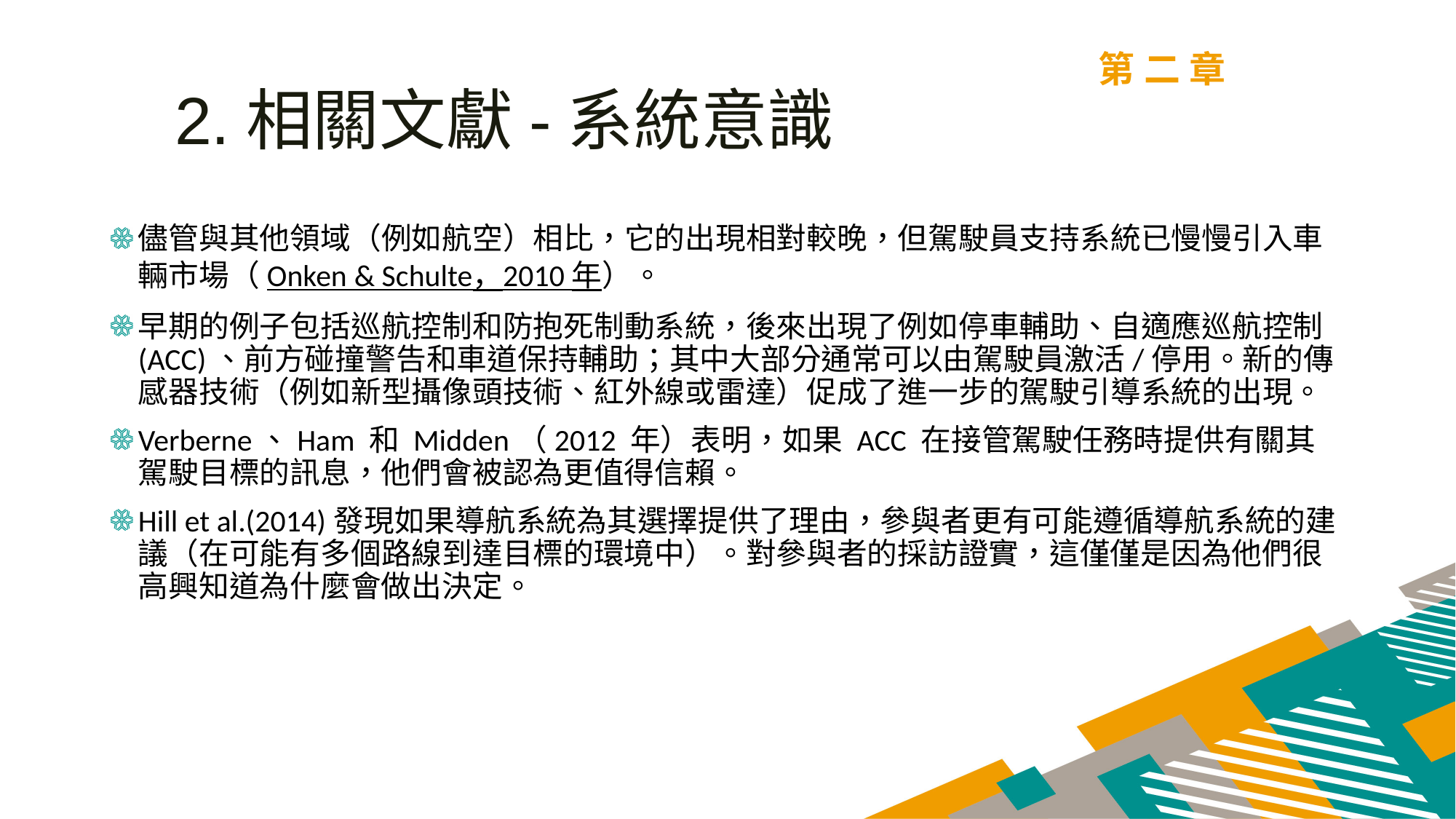

第二章
2.相關文獻-系統意識
儘管與其他領域（例如航空）相比，它的出現相對較晚，但駕駛員支持系統已慢慢引入車輛市場（Onken & Schulte，2010 年）。
早期的例子包括巡航控制和防抱死制動系統，後來出現了例如停車輔助、自適應巡航控制 (ACC)、前方碰撞警告和車道保持輔助；其中大部分通常可以由駕駛員激活/停用。新的傳感器技術（例如新型攝像頭技術、紅外線或雷達）促成了進一步的駕駛引導系統的出現。
Verberne、Ham 和 Midden（2012 年）表明，如果 ACC 在接管駕駛任務時提供有關其駕駛目標的訊息，他們會被認為更值得信賴。
Hill et al.(2014)發現如果導航系統為其選擇提供了理由，參與者更有可能遵循導航系統的建議（在可能有多個路線到達目標的環境中）。對參與者的採訪證實，這僅僅是因為他們很高興知道為什麼會做出決定。